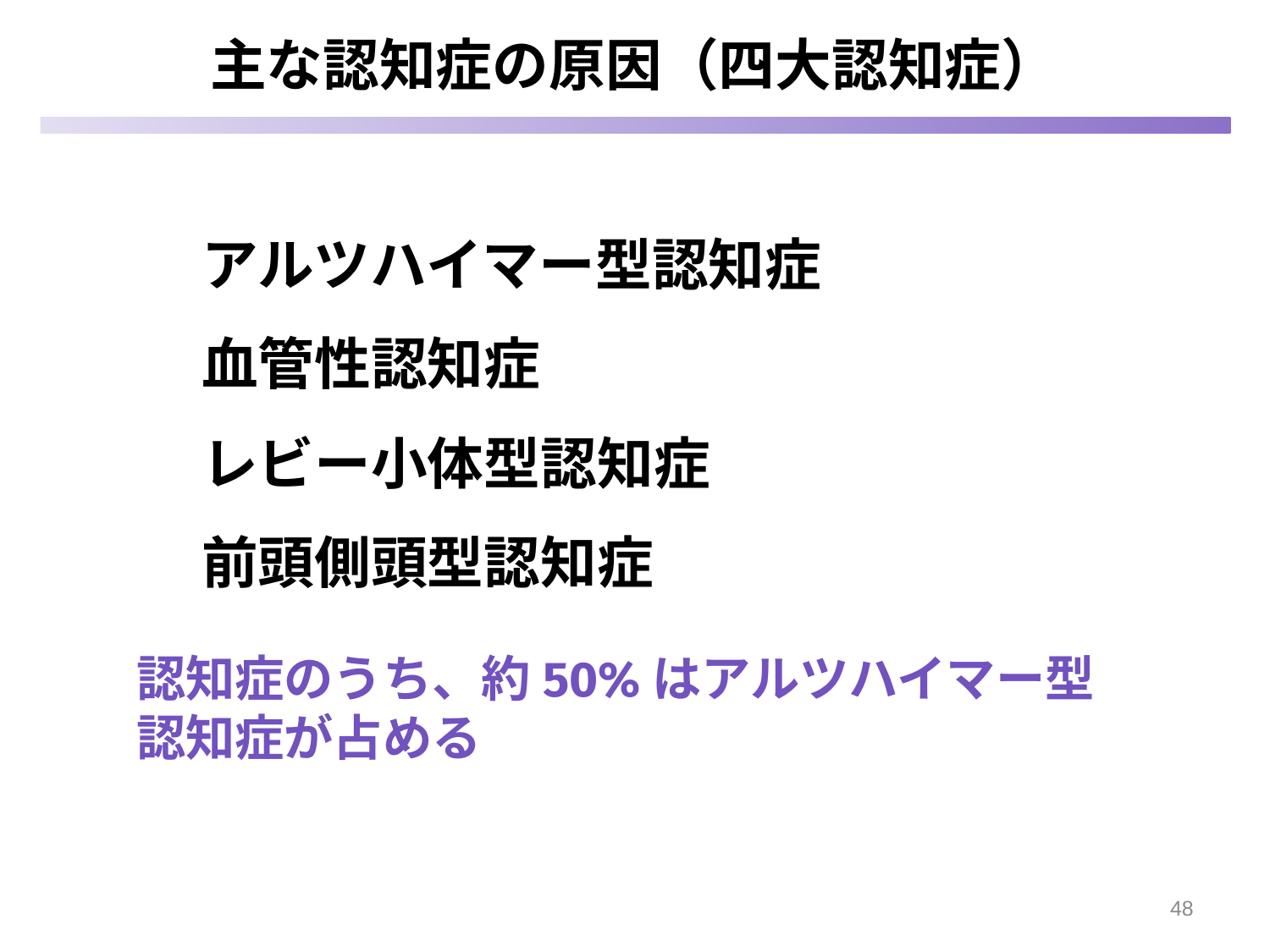

# 主な認知症の原因（四大認知症）

    アルツハイマー型認知症
    血管性認知症
    レビー小体型認知症
    前頭側頭型認知症
認知症のうち、約50%はアルツハイマー型認知症が占める
48